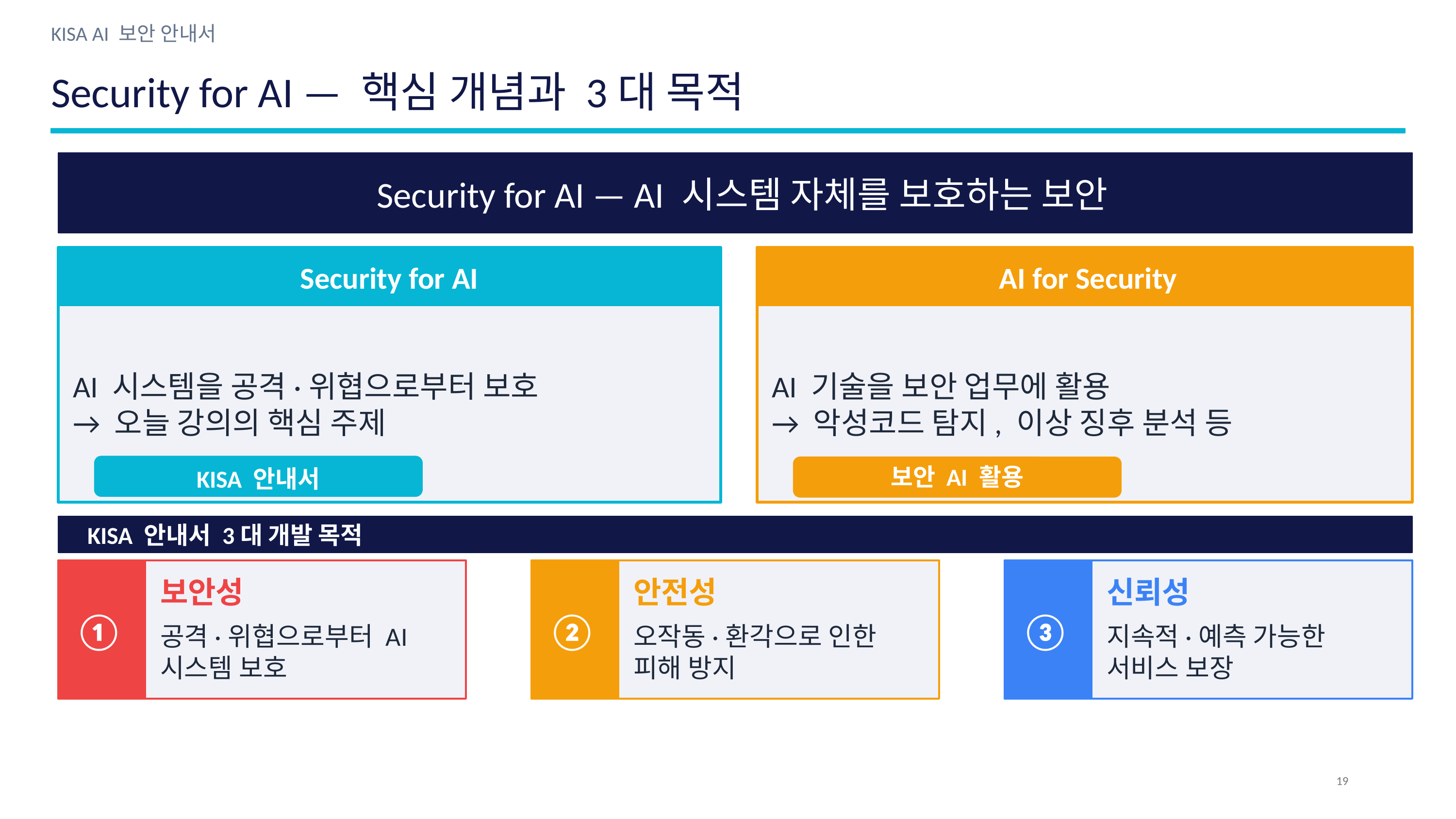

KISA AI 보안 안내서
Security for AI — 핵심 개념과 3대 목적

Security for AI — AI 시스템 자체를 보호하는 보안

Security for AI
AI for Security
AI 시스템을 공격·위협으로부터 보호
→ 오늘 강의의 핵심 주제
AI 기술을 보안 업무에 활용
→ 악성코드 탐지, 이상 징후 분석 등

보안 AI 활용

KISA 안내서

KISA 안내서 3대 개발 목적

①

②

③
보안성
안전성
신뢰성
공격·위협으로부터 AI 시스템 보호
오작동·환각으로 인한 피해 방지
지속적·예측 가능한 서비스 보장
19